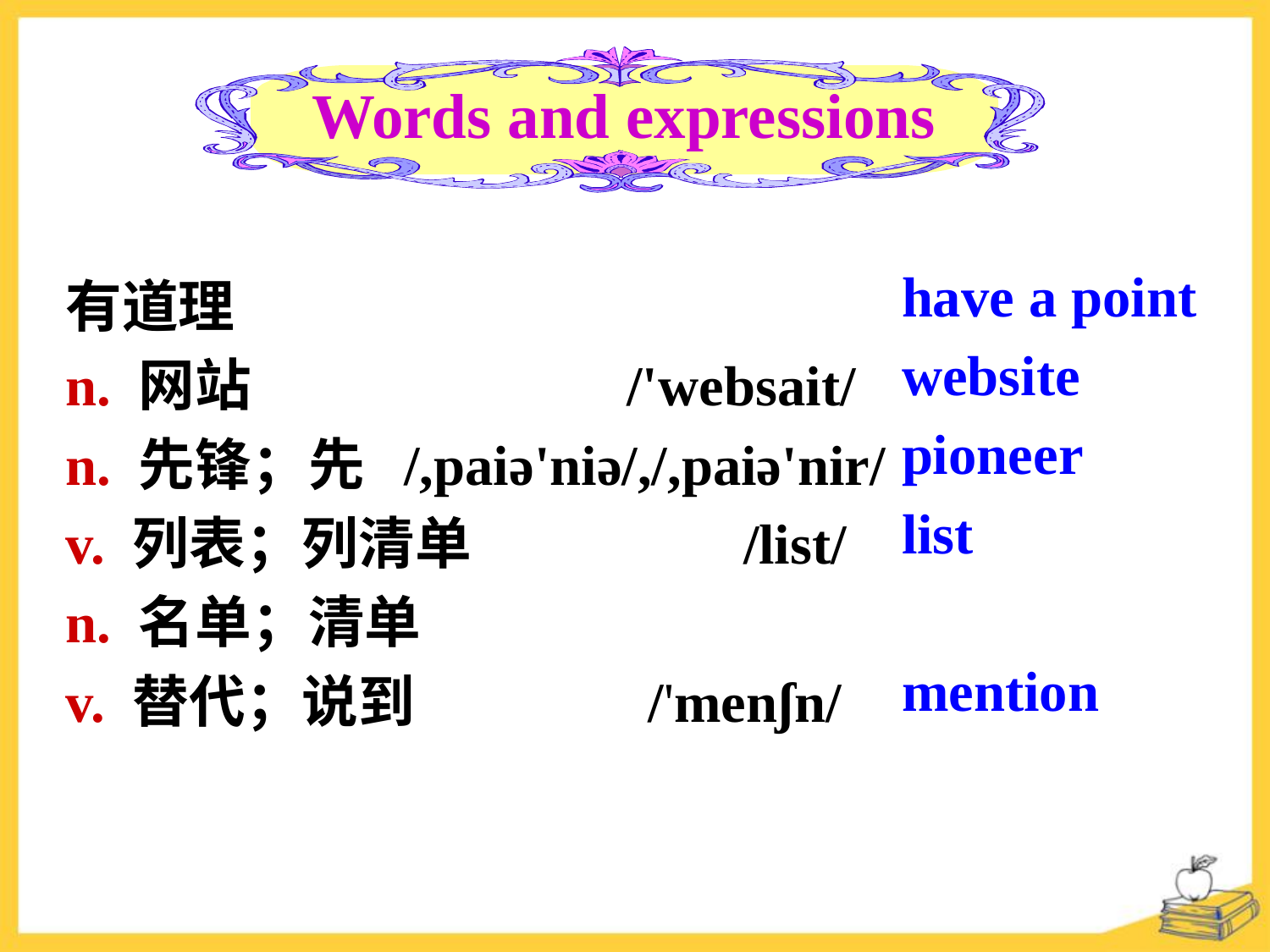

Words and expressions
have a point
website
pioneer
list

mention
有道理
n. 网站                            /'websait/
n. 先锋；先  /,paiə'niə/,/,paiə'nir/
v. 列表；列清单                    /list/
n. 名单；清单
v. 替代；说到                 /'menʃn/